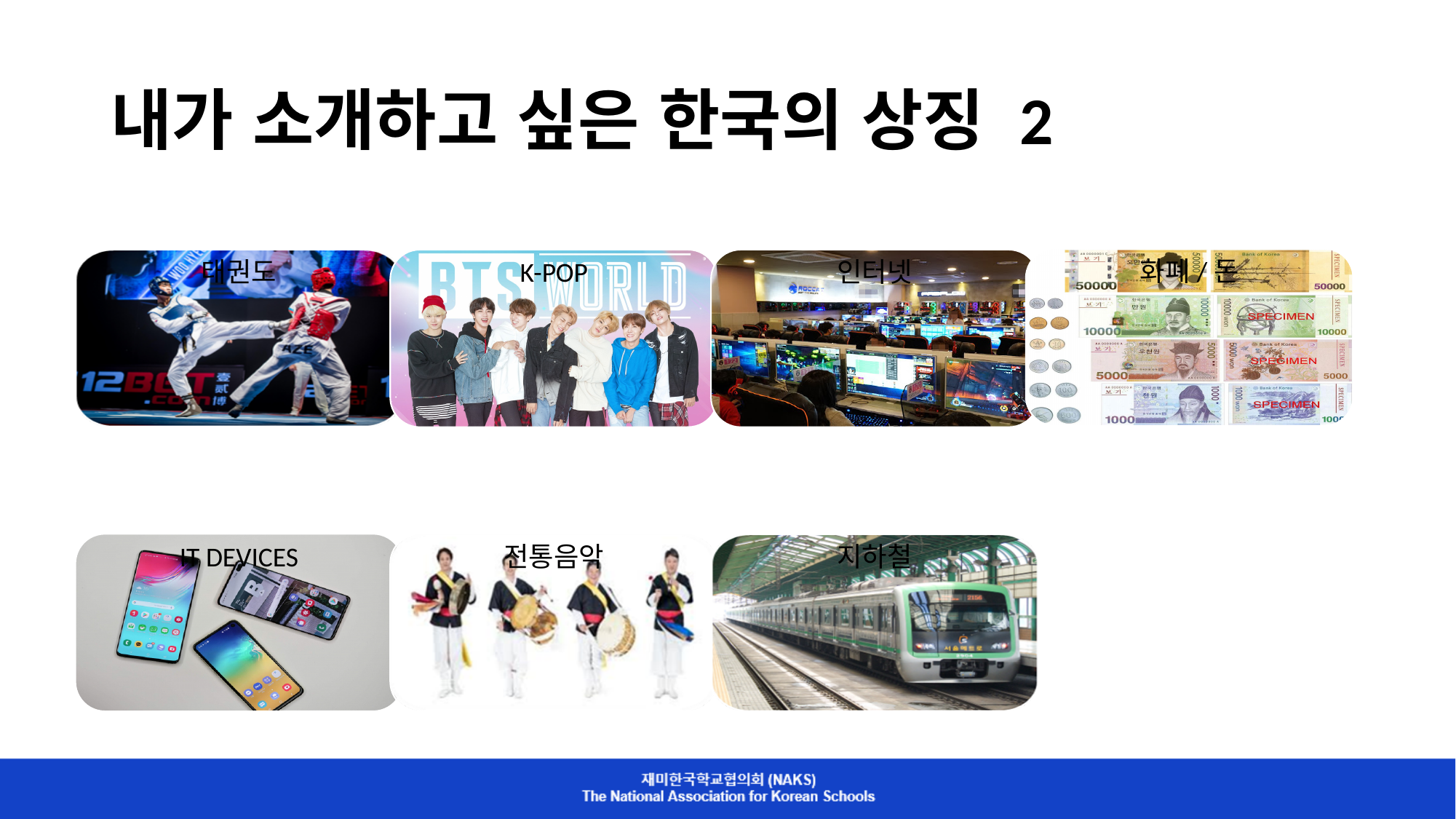

# 내가 소개하고 싶은 한국의 상징 2
화폐/돈
K-POP
인터넷
태권도
IT DEVICES
전통음악
지하철